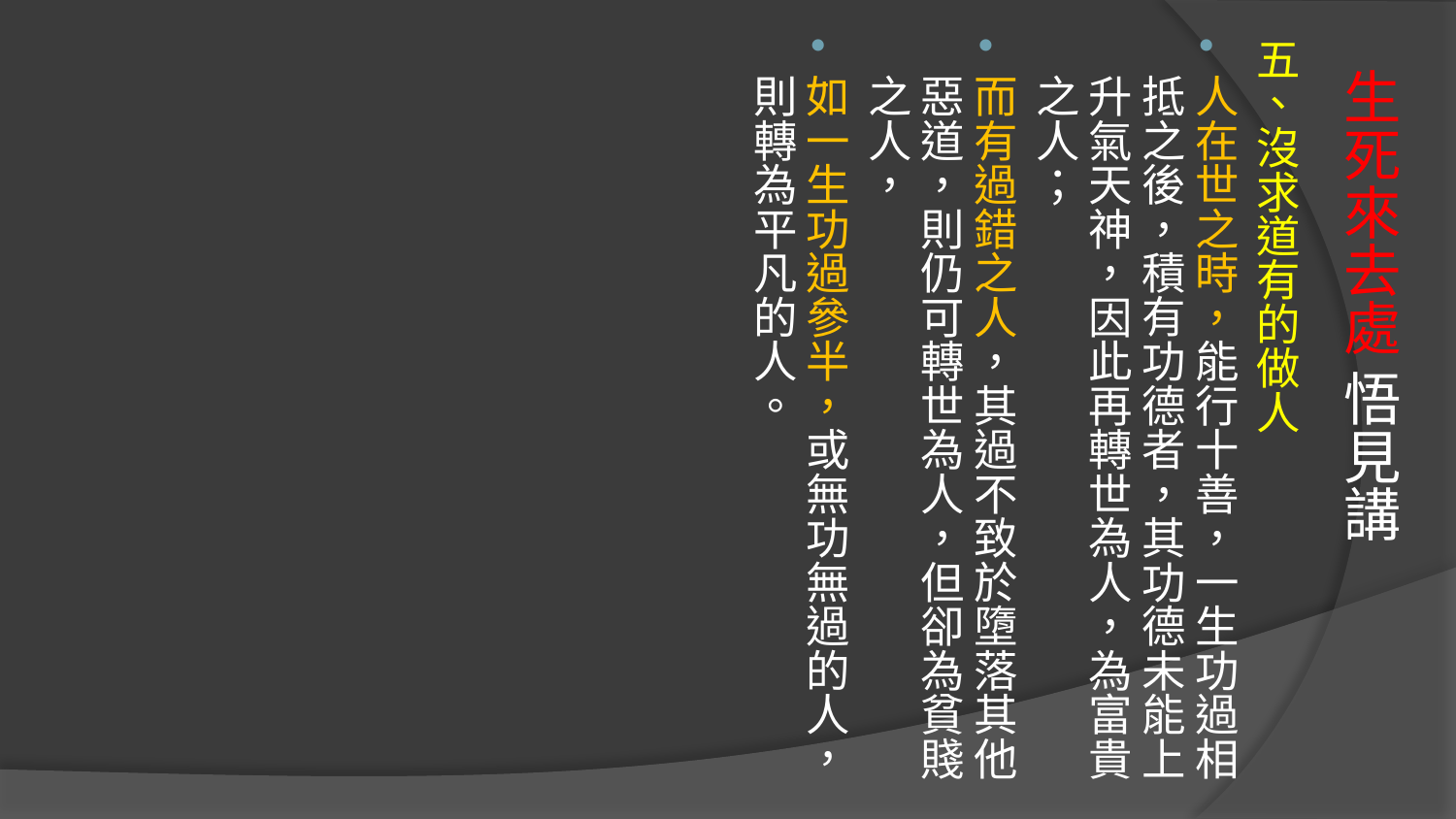

五、沒求道有的做人
人在世之時，能行十善，一生功過相抵之後，積有功德者，其功德未能上升氣天神，因此再轉世為人，為富貴之人；
而有過錯之人，其過不致於墮落其他惡道，則仍可轉世為人，但卻為貧賤之人，
如一生功過參半，或無功無過的人，則轉為平凡的人。

# 生死來去處 悟見講